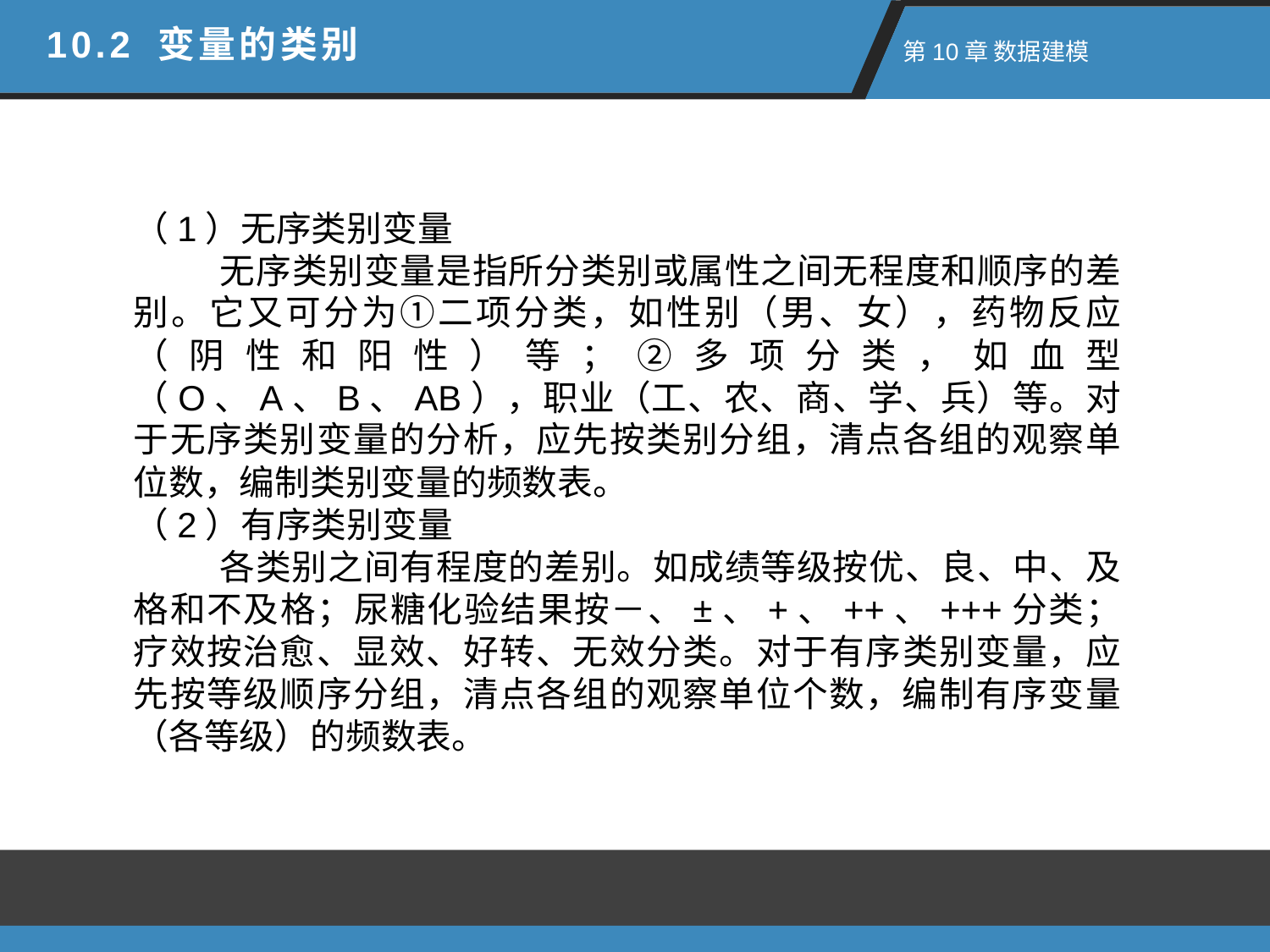

10.2 变量的类别
  第10章 数据建模
（1）无序类别变量
         无序类别变量是指所分类别或属性之间无程度和顺序的差别。它又可分为①二项分类，如性别（男、女），药物反应（阴性和阳性）等；②多项分类，如血型（O、A、B、AB），职业（工、农、商、学、兵）等。对于无序类别变量的分析，应先按类别分组，清点各组的观察单位数，编制类别变量的频数表。
（2）有序类别变量
         各类别之间有程度的差别。如成绩等级按优、良、中、及格和不及格；尿糖化验结果按－、±、+、++、+++分类；疗效按治愈、显效、好转、无效分类。对于有序类别变量，应先按等级顺序分组，清点各组的观察单位个数，编制有序变量（各等级）的频数表。